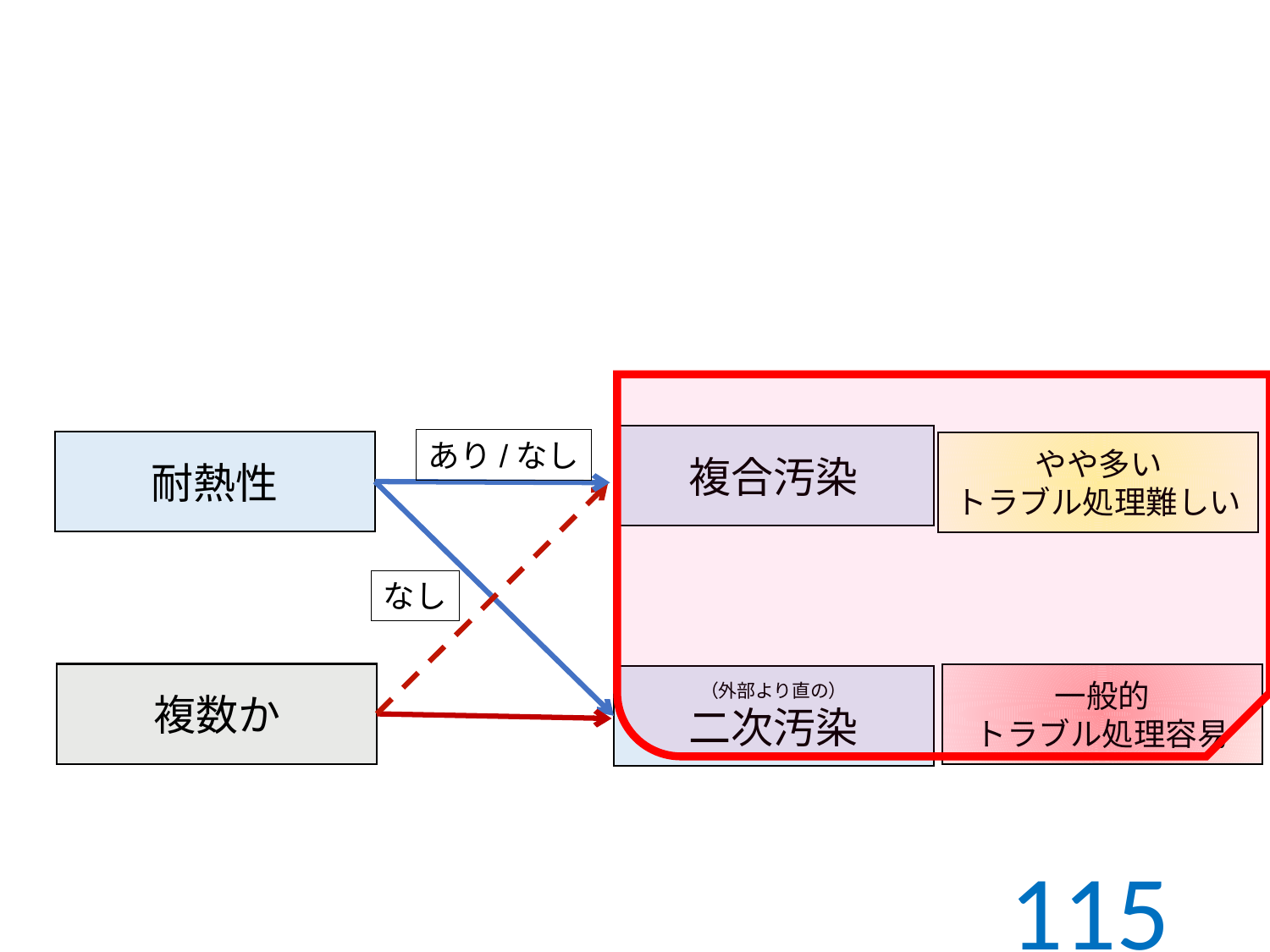

複合汚染
あり/なし
耐熱性
やや多い
トラブル処理難しい
複数か
なし
一般的
トラブル処理容易
（外部より直の）
二次汚染
115